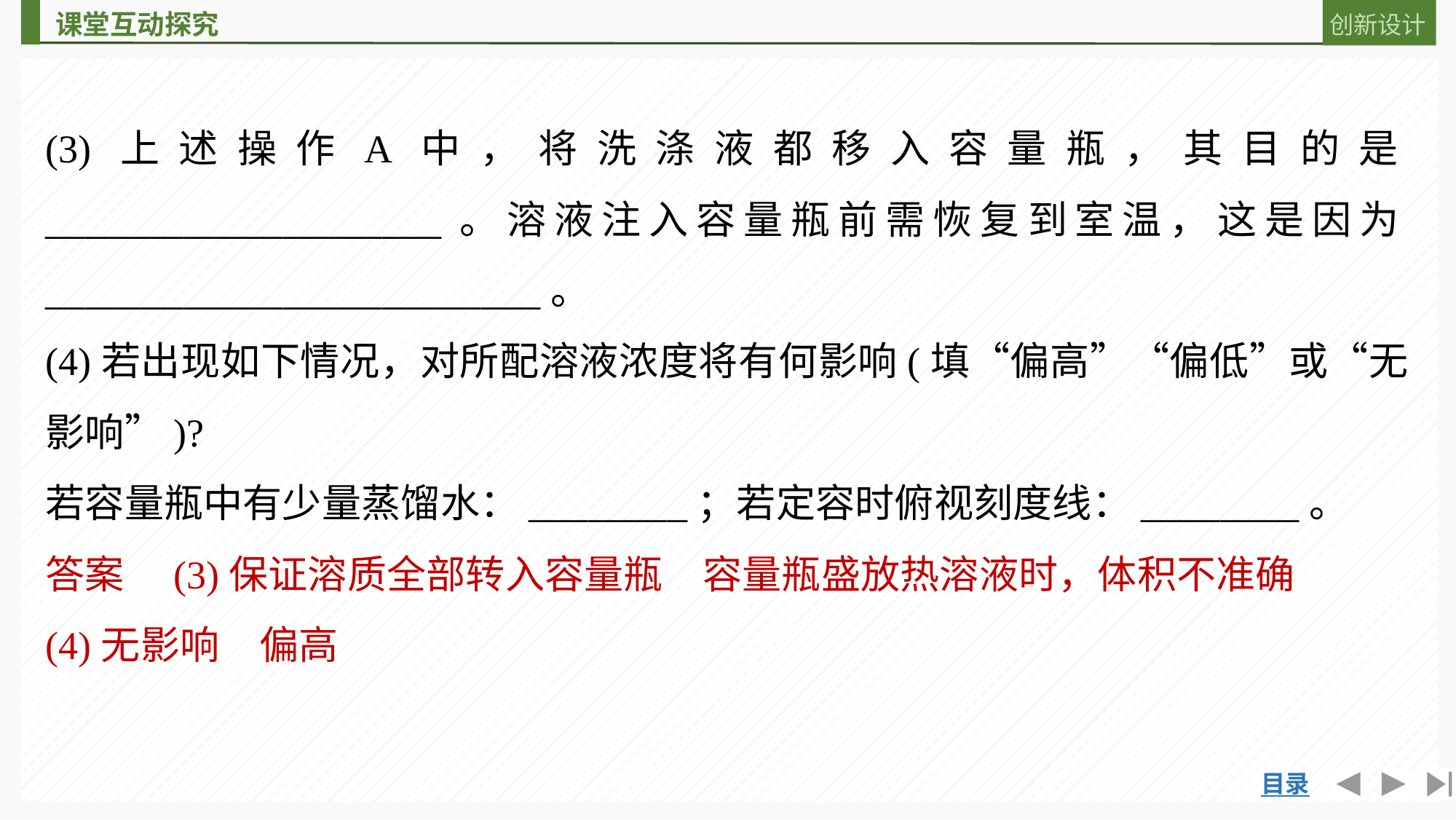

(3)上述操作A中，将洗涤液都移入容量瓶，其目的是____________________。溶液注入容量瓶前需恢复到室温，这是因为_________________________。
(4)若出现如下情况，对所配溶液浓度将有何影响(填“偏高”“偏低”或“无影响”)?
若容量瓶中有少量蒸馏水：________；若定容时俯视刻度线：________。
答案　(3)保证溶质全部转入容量瓶　容量瓶盛放热溶液时，体积不准确
(4)无影响　偏高